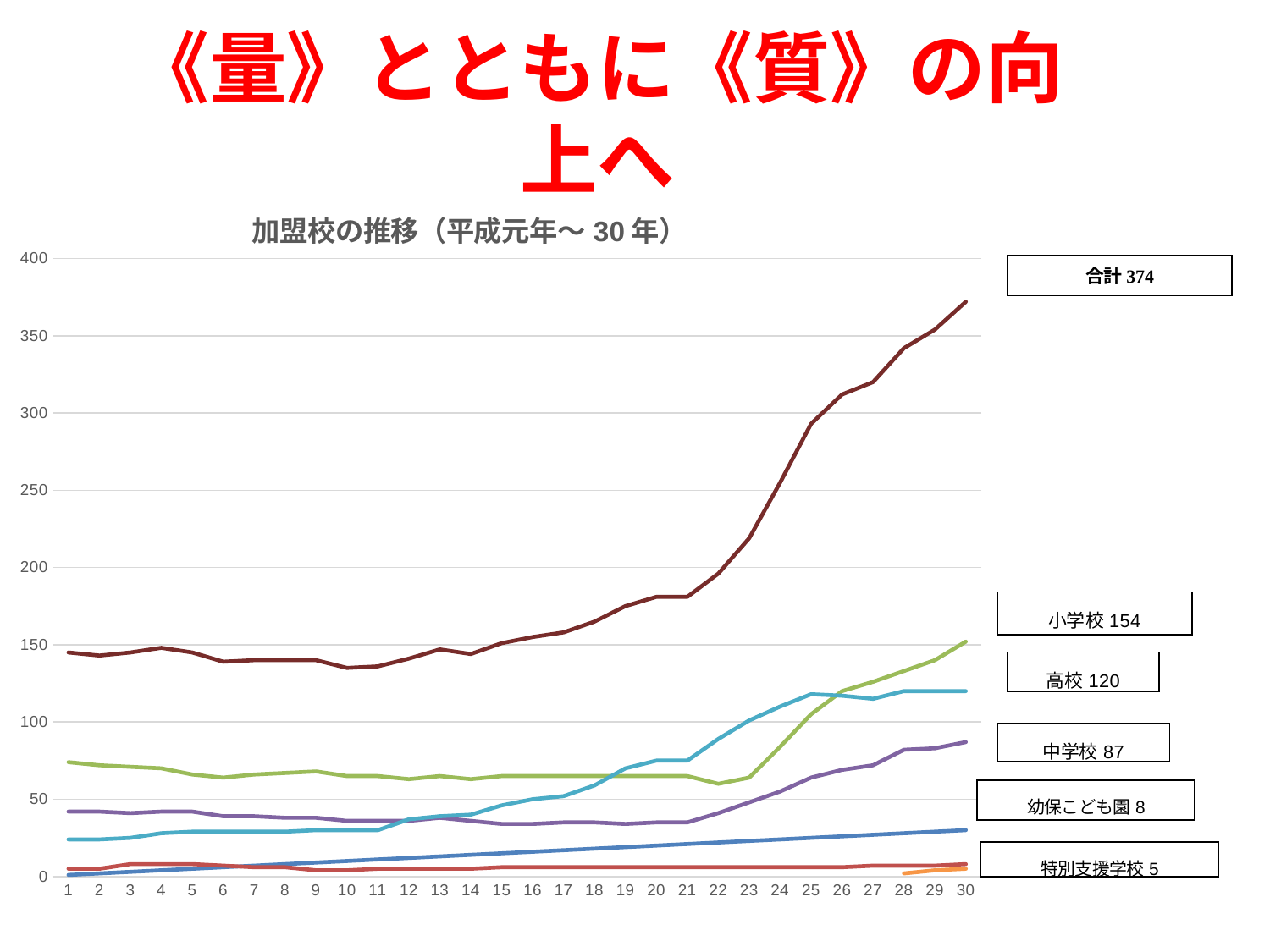

# 《量》とともに《質》の向上へ

### Chart: 加盟校の推移（平成元年～30年）

| Category |  |  |  |  |  |  |  |  |
|---|---|---|---|---|---|---|---|---|